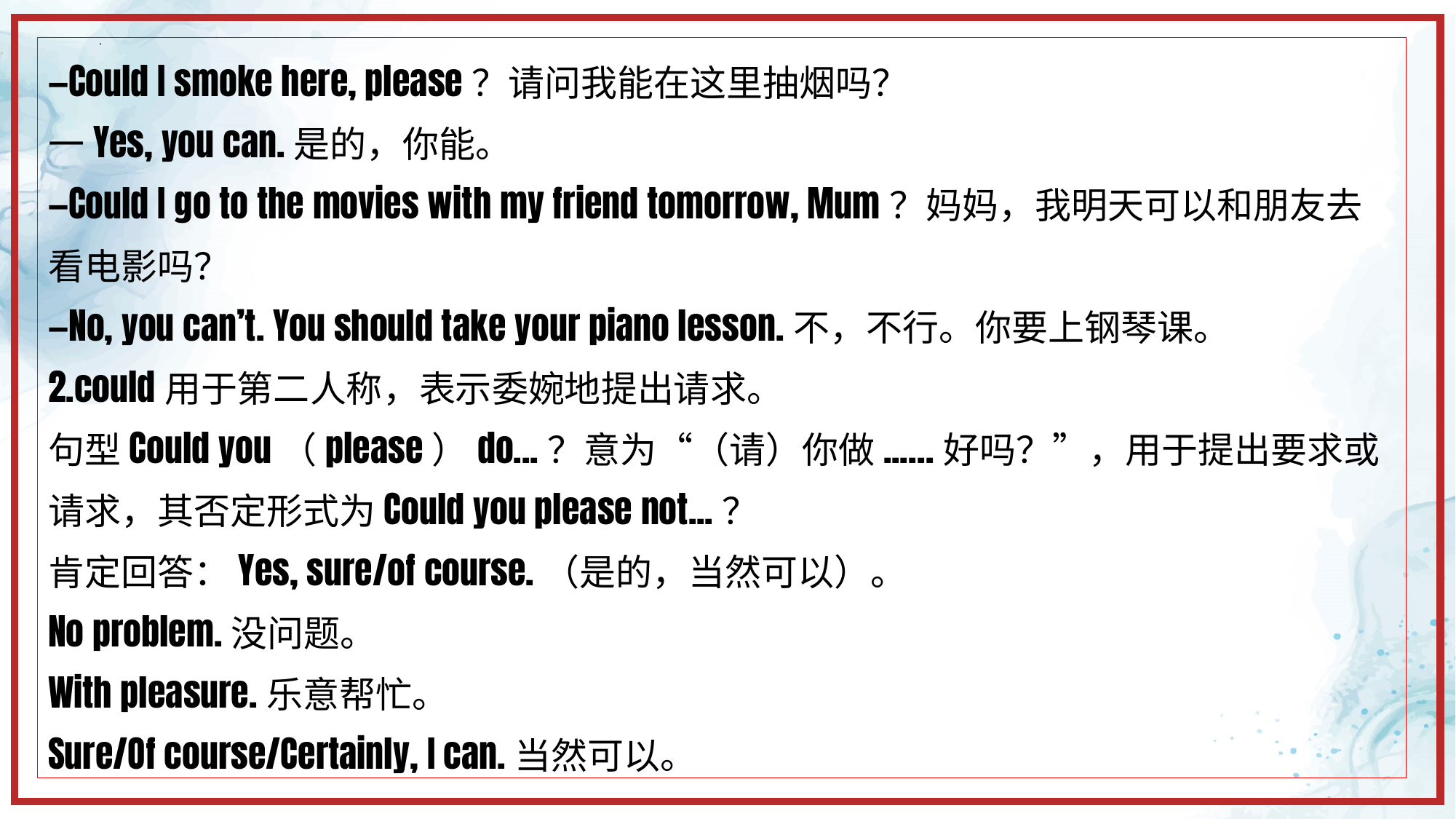

—Could I smoke here, please？请问我能在这里抽烟吗？
一Yes, you can.是的，你能。
—Could I go to the movies with my friend tomorrow, Mum？妈妈，我明天可以和朋友去看电影吗？
—No, you can’t. You should take your piano lesson.不，不行。你要上钢琴课。
2.could用于第二人称，表示委婉地提出请求。
句型Could you（please）do...？意为“（请）你做..….好吗？”，用于提出要求或请求，其否定形式为Could you please not...？
肯定回答：Yes, sure/of course.（是的，当然可以）。
No problem.没问题。
With pleasure.乐意帮忙。
Sure/Of course/Certainly, I can.当然可以。